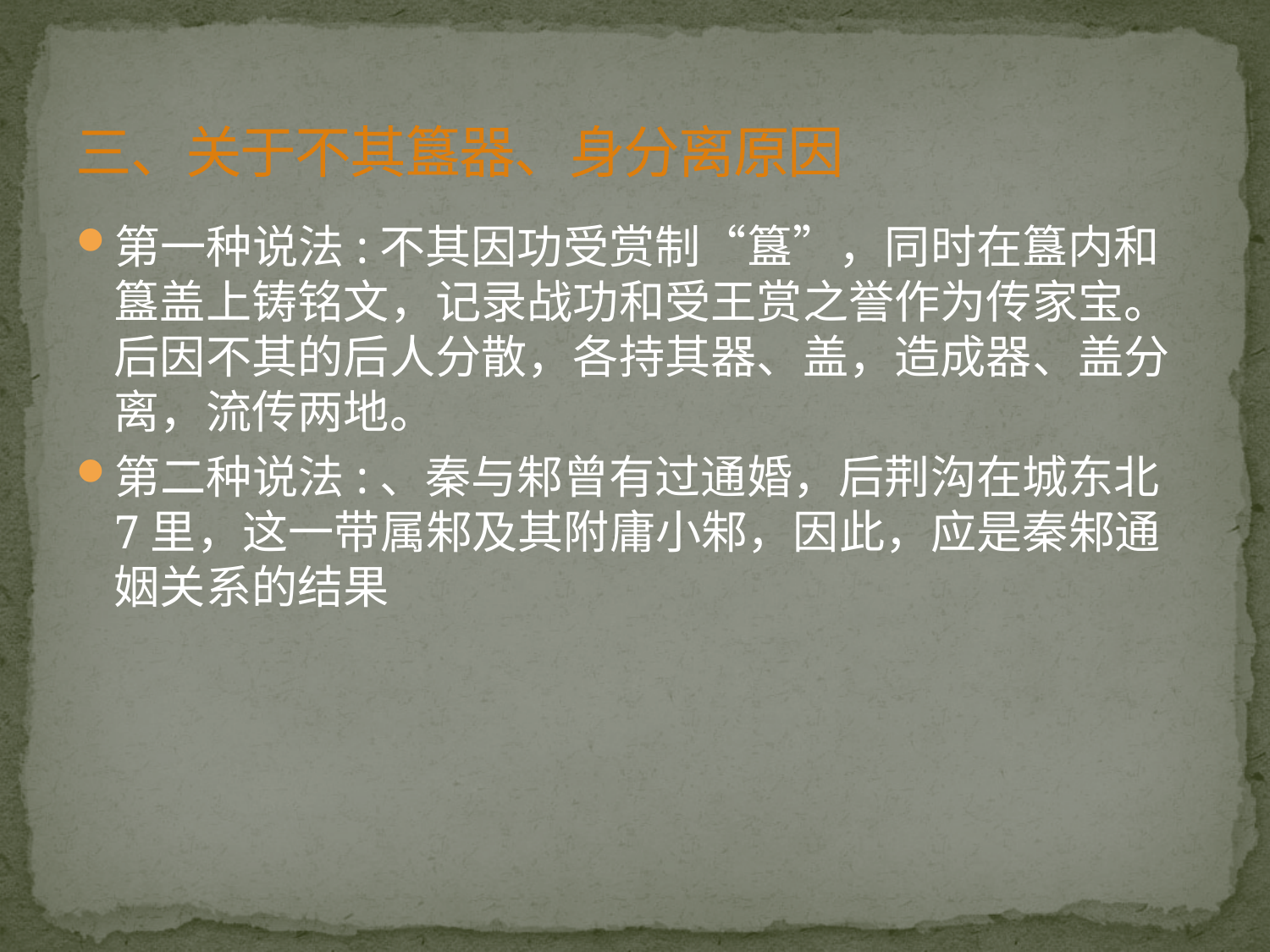

# 三、关于不其簋器、身分离原因
第一种说法:不其因功受赏制“簋”，同时在簋内和簋盖上铸铭文，记录战功和受王赏之誉作为传家宝。后因不其的后人分散，各持其器、盖，造成器、盖分离，流传两地。
第二种说法:、秦与邾曾有过通婚，后荆沟在城东北7里，这一带属邾及其附庸小邾，因此，应是秦邾通姻关系的结果